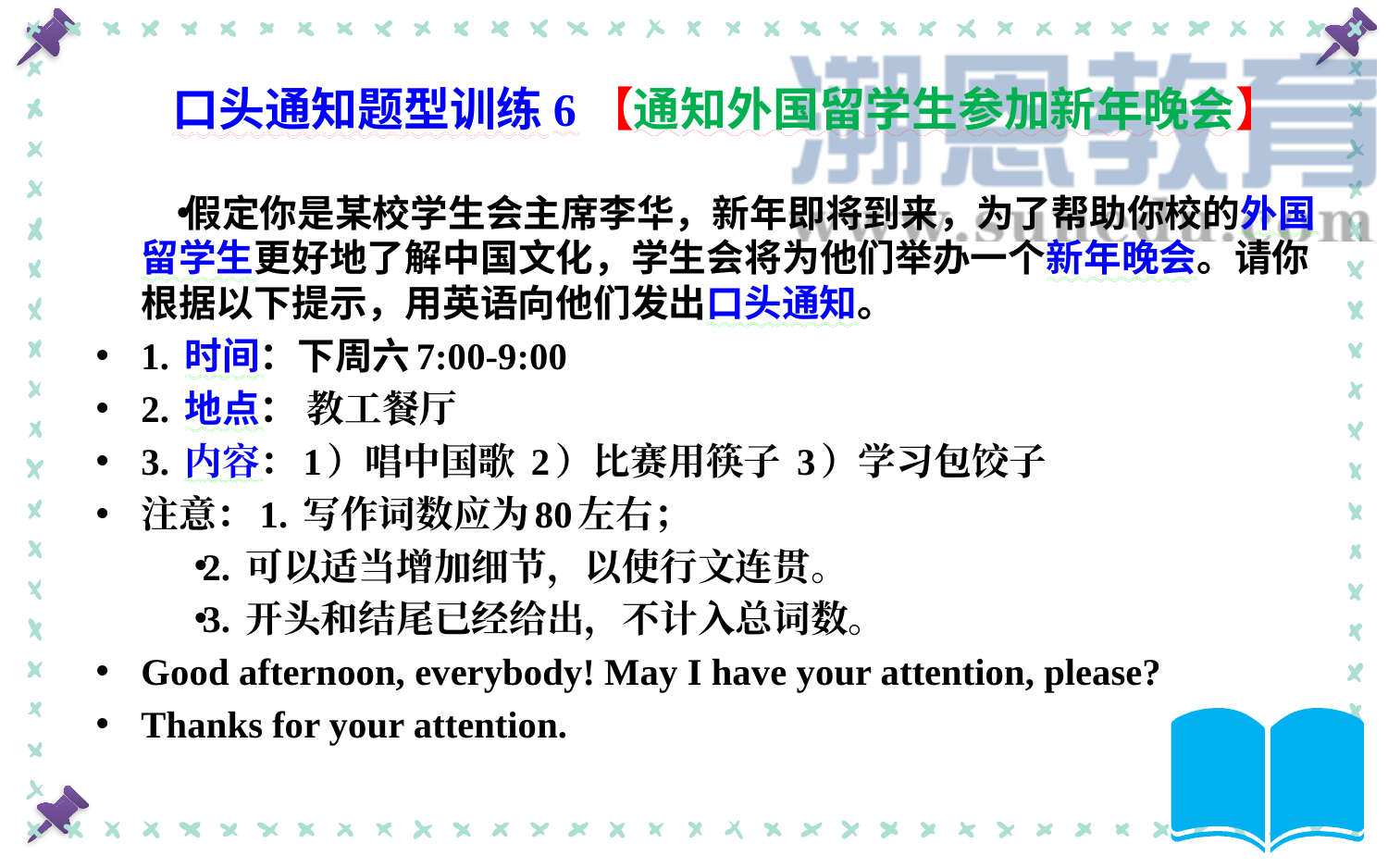

# 口头通知题型训练6【通知外国留学生参加新年晚会】
假定你是某校学生会主席李华，新年即将到来，为了帮助你校的外国留学生更好地了解中国文化，学生会将为他们举办一个新年晚会。请你根据以下提示，用英语向他们发出口头通知。
1. 时间：下周六7:00-9:00
2. 地点： 教工餐厅
3. 内容：1）唱中国歌 2）比赛用筷子 3）学习包饺子
注意：1. 写作词数应为80左右；
2. 可以适当增加细节，以使行文连贯。
3. 开头和结尾已经给出，不计入总词数。
Good afternoon, everybody! May I have your attention, please?
Thanks for your attention.